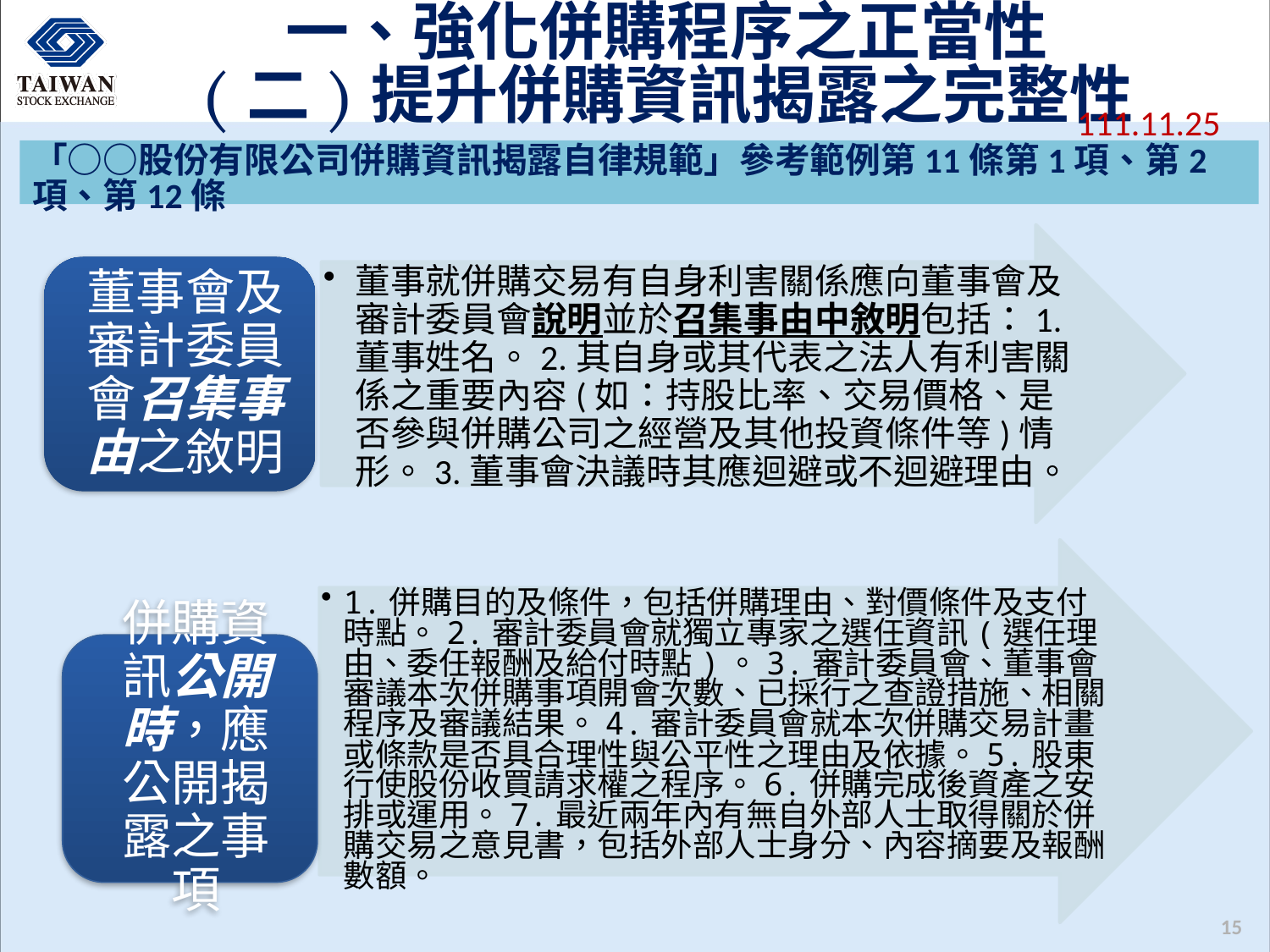

# 一、強化併購程序之正當性 (二)提升併購資訊揭露之完整性
111.11.25

「○○股份有限公司併購資訊揭露自律規範」參考範例第11條第1項、第2項、第12條

董事就併購交易有自身利害關係應向董事會及審計委員會說明並於召集事由中敘明包括：1.董事姓名。2.其自身或其代表之法人有利害關係之重要內容(如：持股比率、交易價格、是否參與併購公司之經營及其他投資條件等)情形。3.董事會決議時其應迴避或不迴避理由。
董事會及審計委員會召集事由之敘明
1.併購目的及條件，包括併購理由、對價條件及支付時點。2.審計委員會就獨立專家之選任資訊(選任理由、委任報酬及給付時點)。3.審計委員會、董事會審議本次併購事項開會次數、已採行之查證措施、相關程序及審議結果。4.審計委員會就本次併購交易計畫或條款是否具合理性與公平性之理由及依據。5.股東行使股份收買請求權之程序。6.併購完成後資產之安排或運用。7.最近兩年內有無自外部人士取得關於併購交易之意見書，包括外部人士身分、內容摘要及報酬數額。
併購資訊公開時，應公開揭露之事項
15